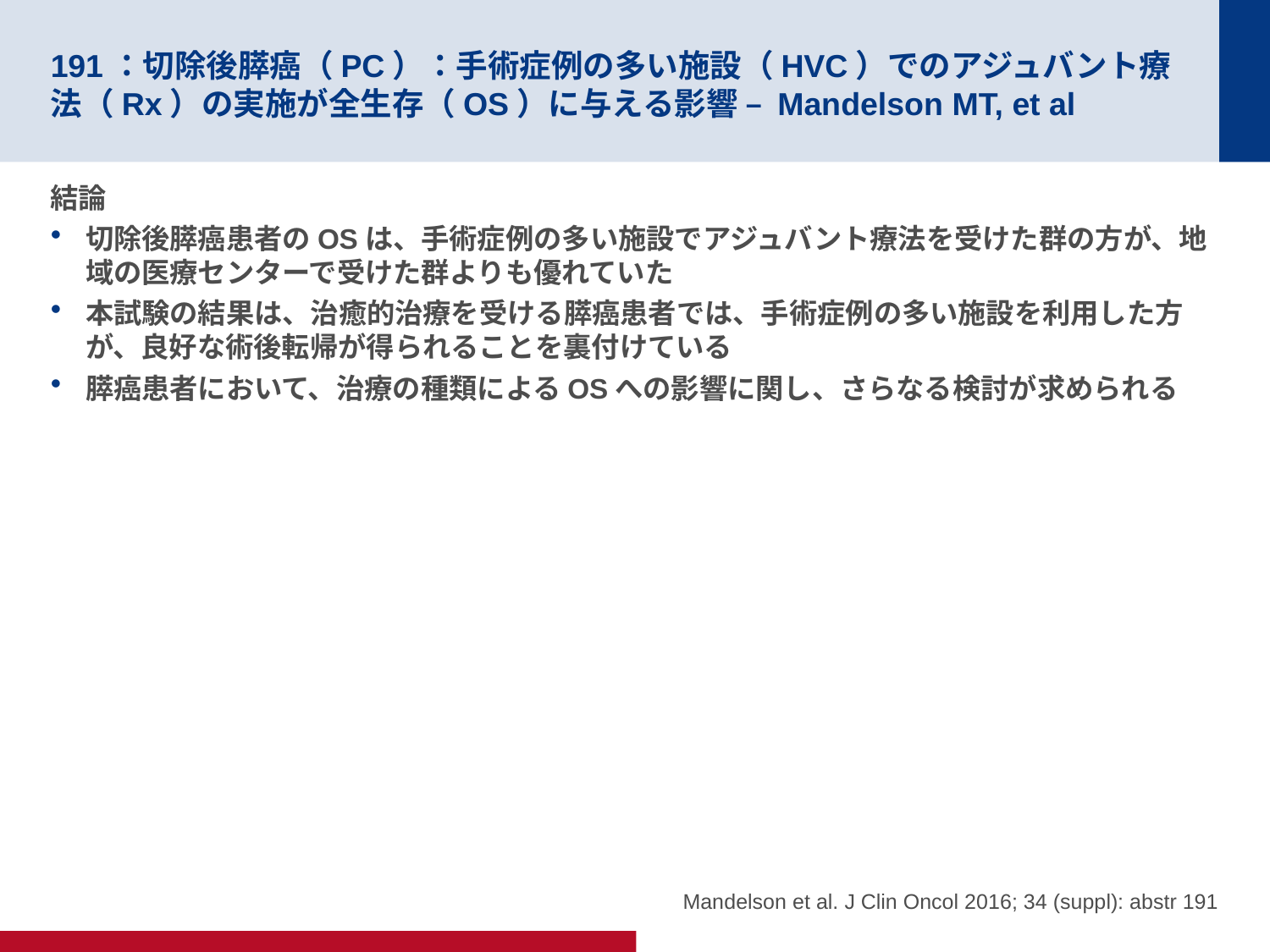

# 191：切除後膵癌（PC）：手術症例の多い施設（HVC）でのアジュバント療法（Rx）の実施が全生存（OS）に与える影響 – Mandelson MT, et al
結論
切除後膵癌患者のOSは、手術症例の多い施設でアジュバント療法を受けた群の方が、地域の医療センターで受けた群よりも優れていた
本試験の結果は、治癒的治療を受ける膵癌患者では、手術症例の多い施設を利用した方が、良好な術後転帰が得られることを裏付けている
膵癌患者において、治療の種類によるOSへの影響に関し、さらなる検討が求められる

Mandelson et al. J Clin Oncol 2016; 34 (suppl): abstr 191